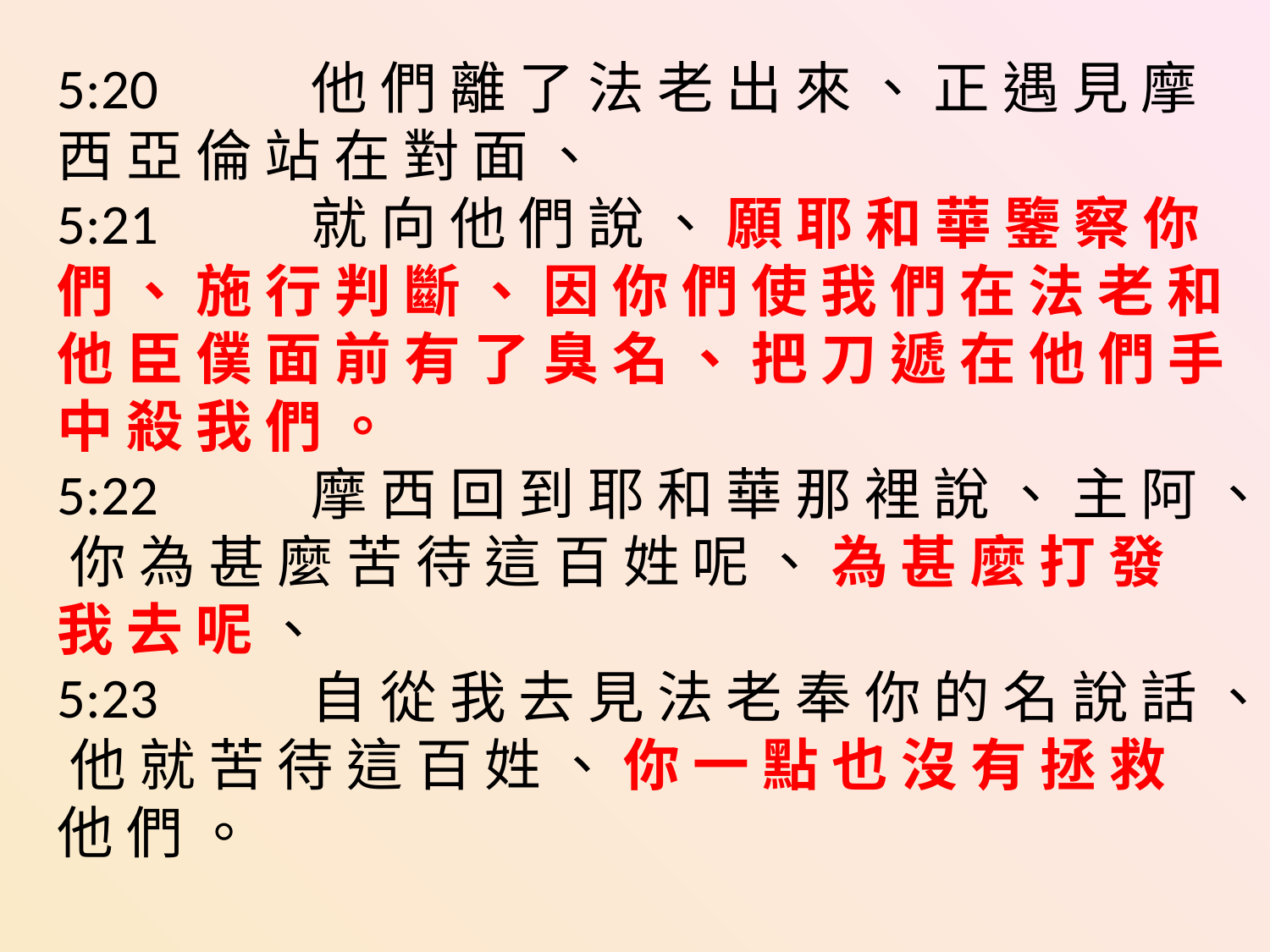

5:20	  	他 們 離 了 法 老 出 來 、 正 遇 見 摩 西 亞 倫 站 在 對 面 、
5:21	  	就 向 他 們 說 、 願 耶 和 華 鑒 察 你 們 、 施 行 判 斷 、 因 你 們 使 我 們 在 法 老 和 他 臣 僕 面 前 有 了 臭 名 、 把 刀 遞 在 他 們 手 中 殺 我 們 。
5:22	  	摩 西 回 到 耶 和 華 那 裡 說 、 主 阿 、 你 為 甚 麼 苦 待 這 百 姓 呢 、 為 甚 麼 打 發 我 去 呢 、
5:23	  	自 從 我 去 見 法 老 奉 你 的 名 說 話 、 他 就 苦 待 這 百 姓 、 你 一 點 也 沒 有 拯 救 他 們 。